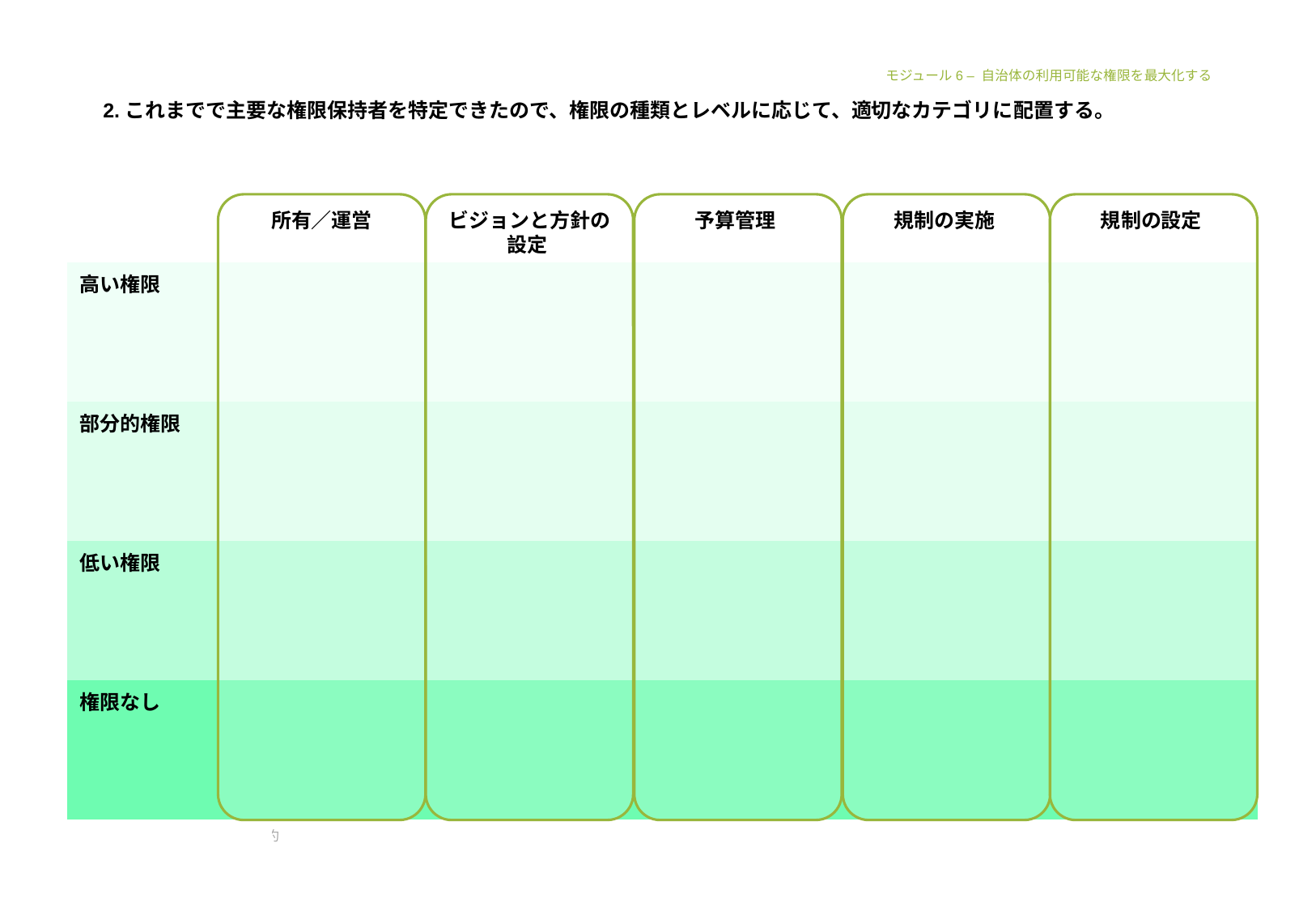

モジュール6 – 自治体の利用可能な権限を最大化する
2.これまでで主要な権限保持者を特定できたので、権限の種類とレベルに応じて、適切なカテゴリに配置する。
所有／運営
ビジョンと方針の設定
予算管理
規制の実施
規制の設定
| 高い権限 |
| --- |
| 部分的権限 |
| 低い権限 |
| 権限なし |